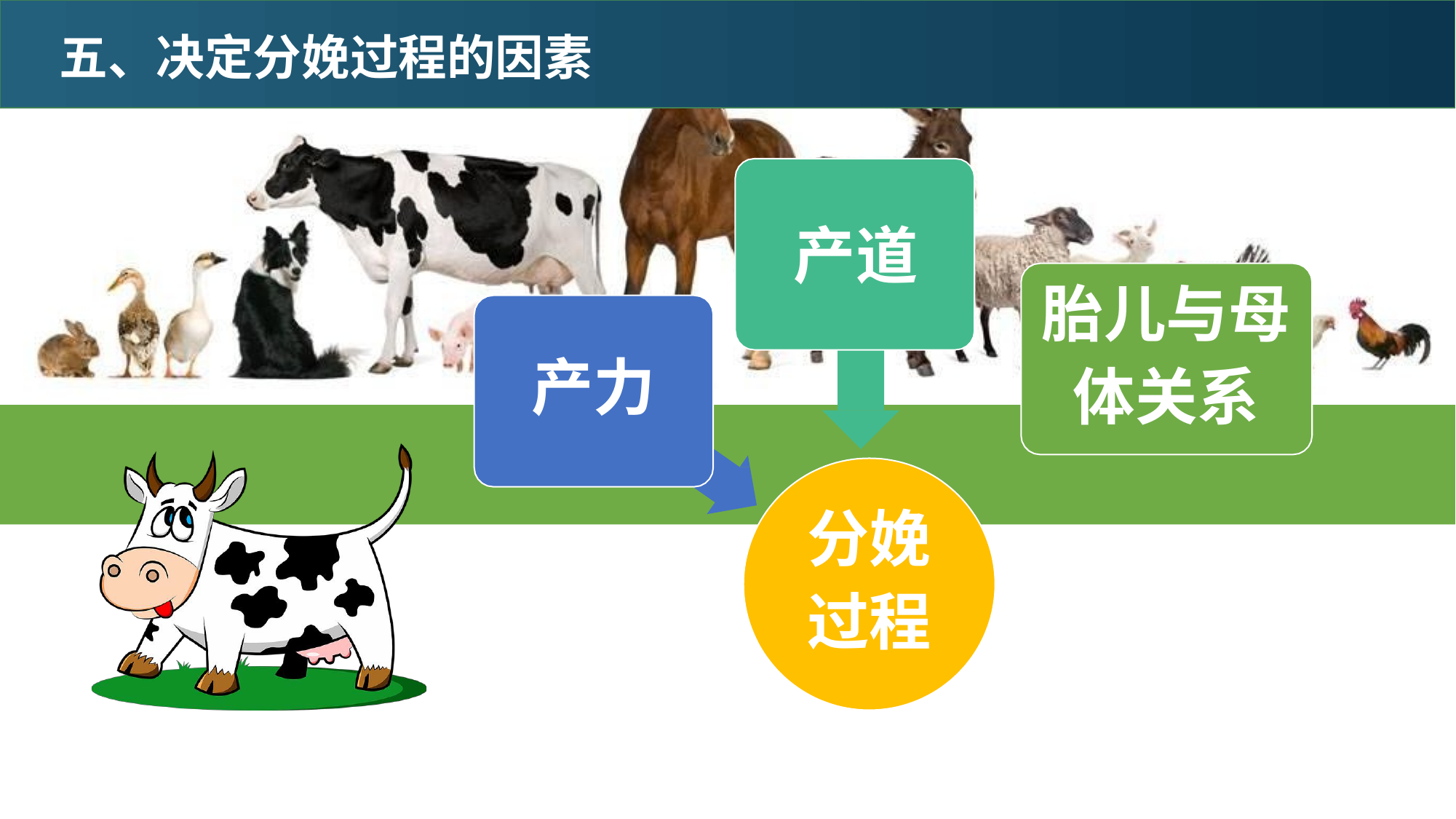

五、决定分娩过程的因素

产道

胎儿与母 体关系

产力

分娩
过程